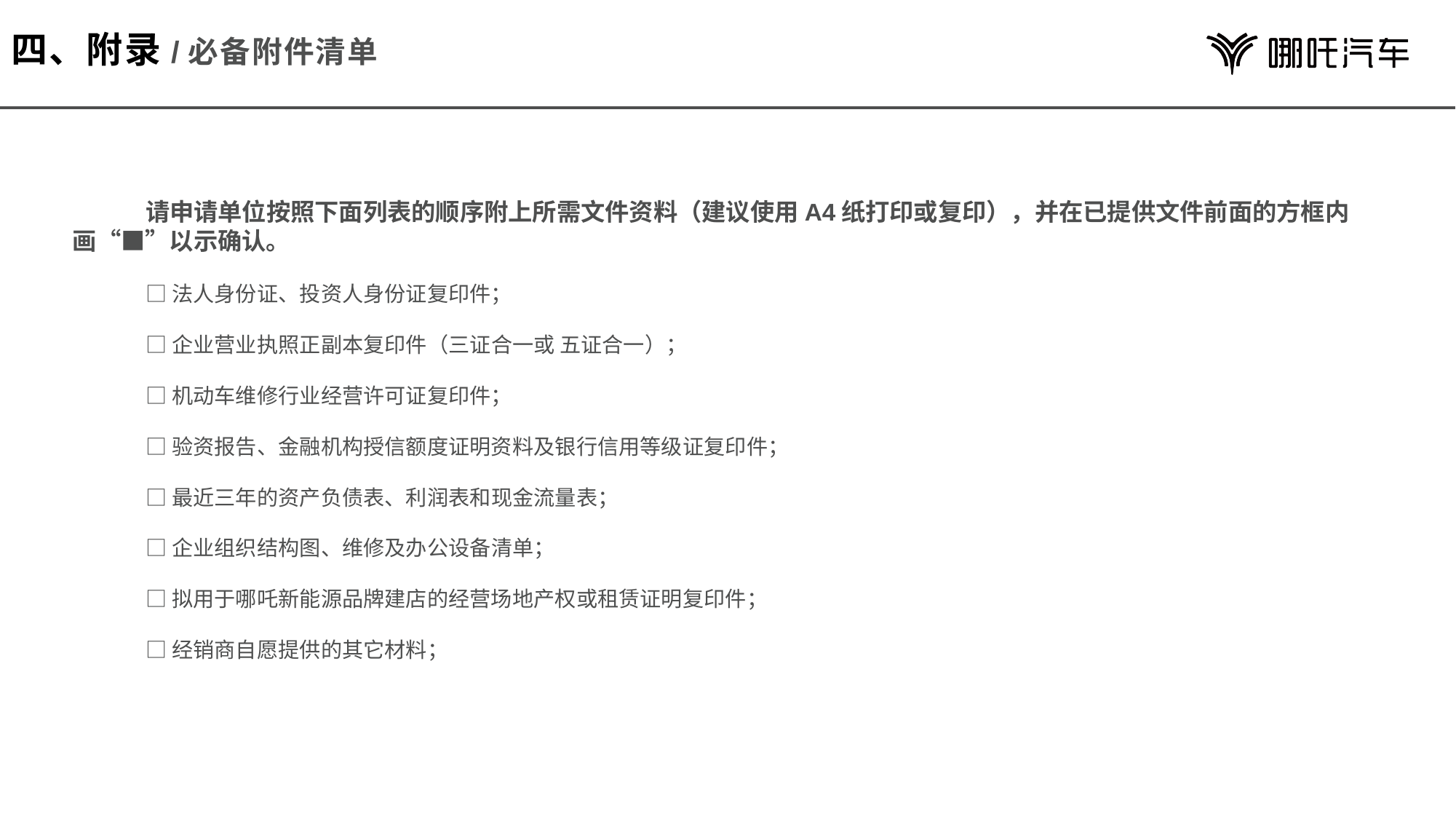

# 四、附录/必备附件清单
请申请单位按照下面列表的顺序附上所需文件资料（建议使用A4纸打印或复印），并在已提供文件前面的方框内画“■”以示确认。
□法人身份证、投资人身份证复印件；
□企业营业执照正副本复印件（三证合一或 五证合一）；
□机动车维修行业经营许可证复印件；
□验资报告、金融机构授信额度证明资料及银行信用等级证复印件；
□最近三年的资产负债表、利润表和现金流量表；
□企业组织结构图、维修及办公设备清单；
□拟用于哪吒新能源品牌建店的经营场地产权或租赁证明复印件；
□经销商自愿提供的其它材料；